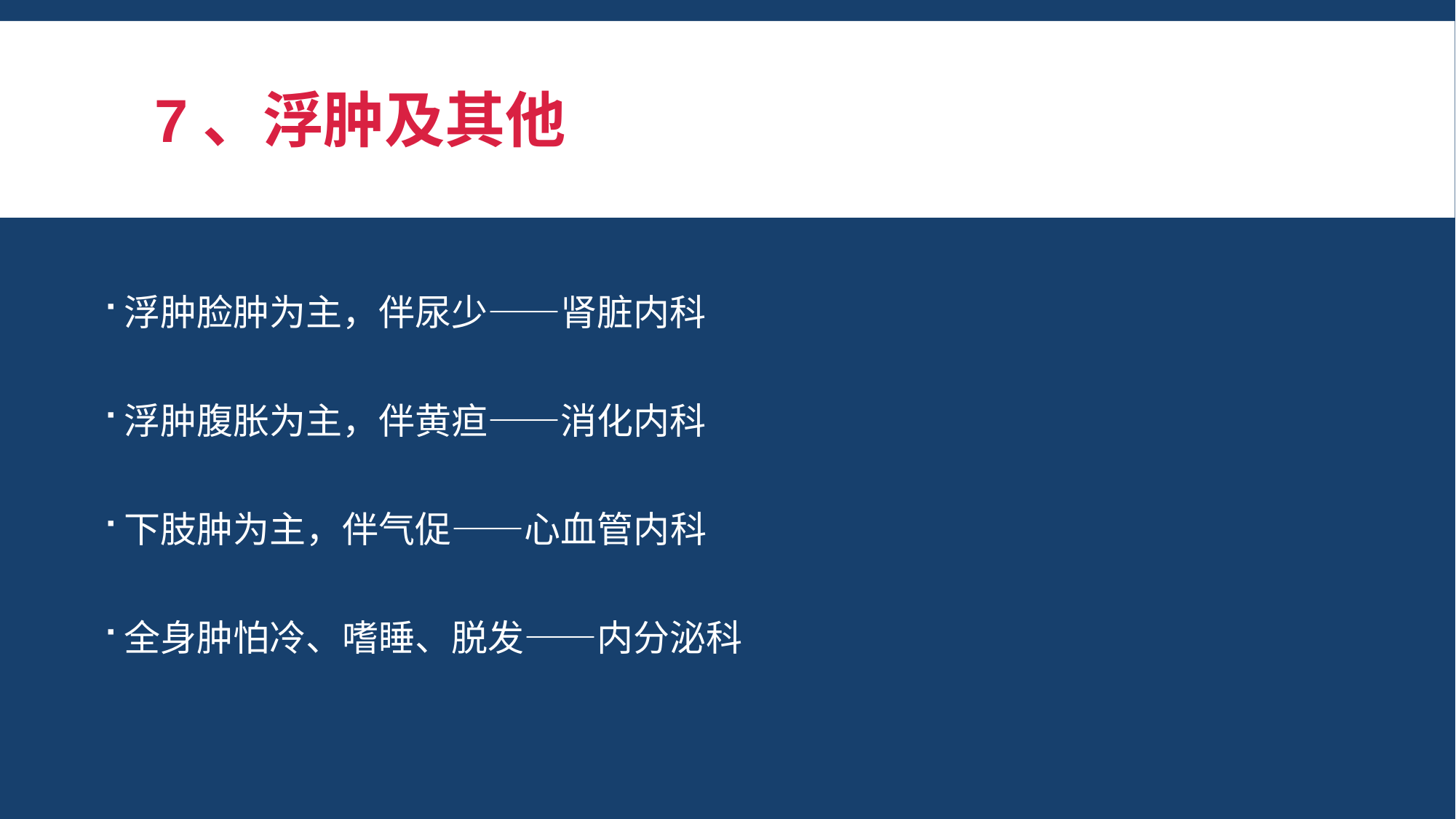

# 7、浮肿及其他
浮肿脸肿为主，伴尿少——肾脏内科
浮肿腹胀为主，伴黄疸——消化内科
下肢肿为主，伴气促——心血管内科
全身肿怕冷、嗜睡、脱发——内分泌科